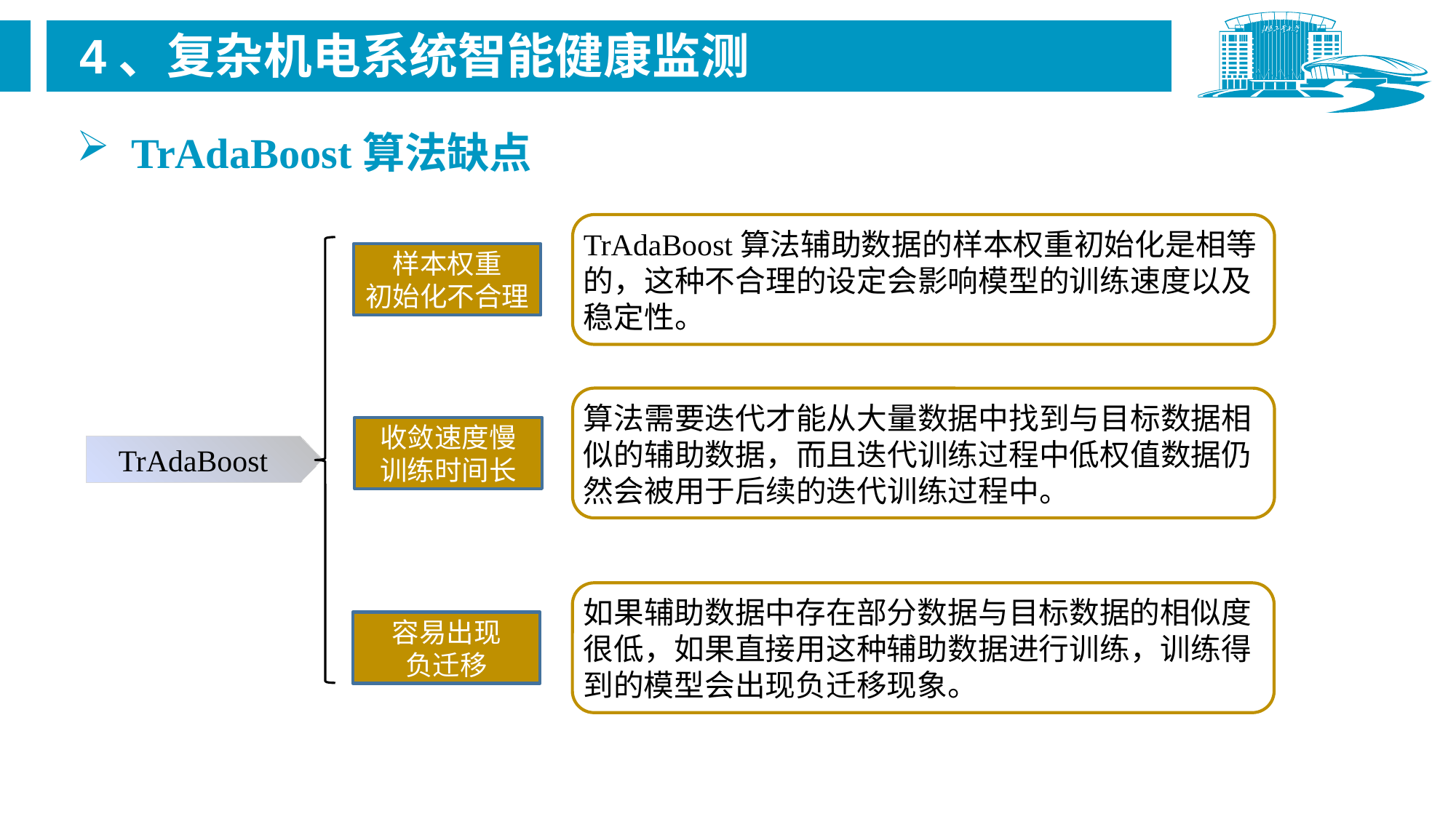

4、复杂机电系统智能健康监测
TrAdaBoost算法缺点

TrAdaBoost算法辅助数据的样本权重初始化是相等的，这种不合理的设定会影响模型的训练速度以及稳定性。

样本权重
初始化不合理

算法需要迭代才能从大量数据中找到与目标数据相似的辅助数据，而且迭代训练过程中低权值数据仍然会被用于后续的迭代训练过程中。
收敛速度慢
训练时间长
TrAdaBoost

如果辅助数据中存在部分数据与目标数据的相似度很低，如果直接用这种辅助数据进行训练，训练得到的模型会出现负迁移现象。
容易出现
负迁移